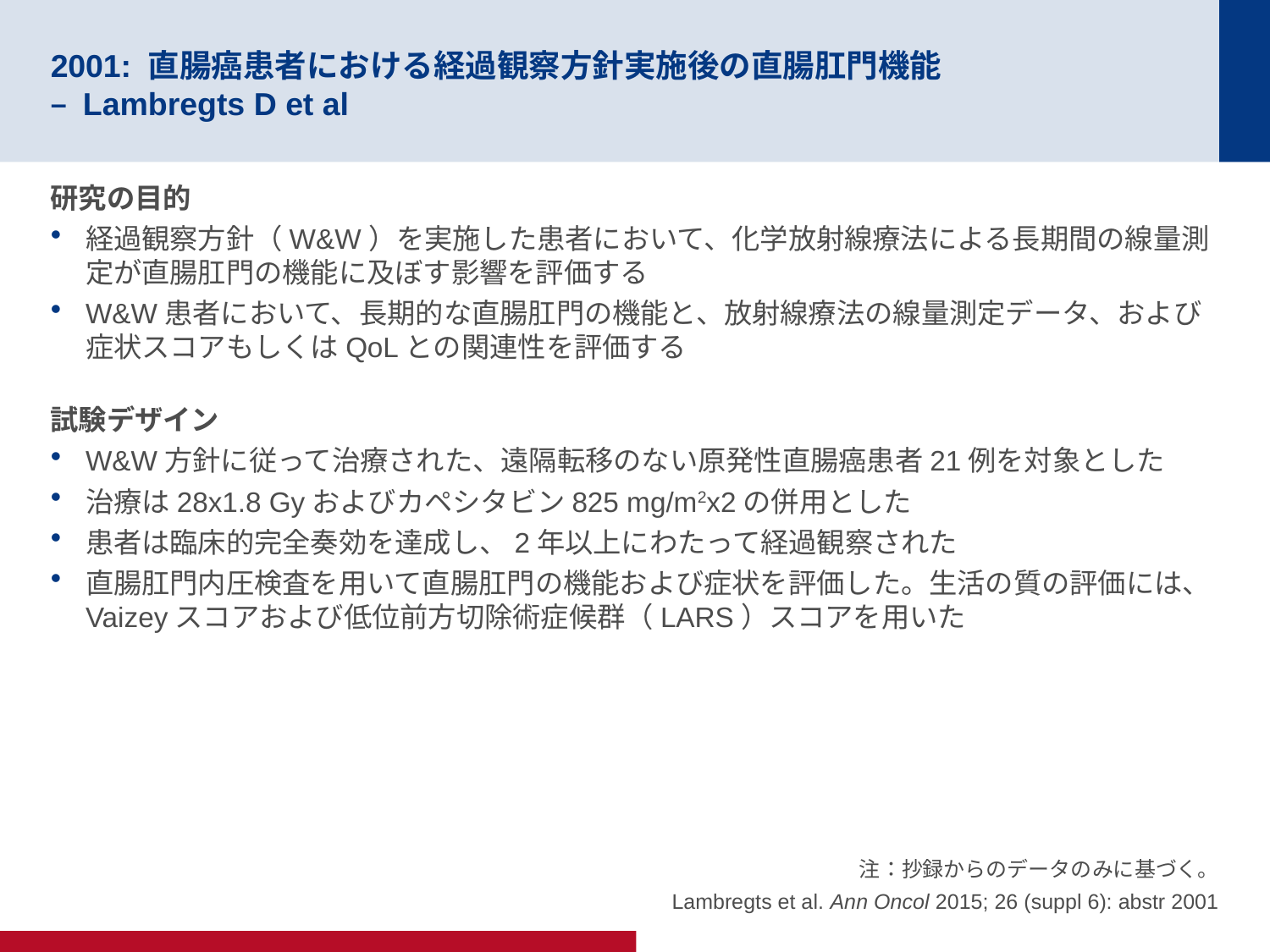

# 2001: 直腸癌患者における経過観察方針実施後の直腸肛門機能 – Lambregts D et al
研究の目的
経過観察方針（W&W）を実施した患者において、化学放射線療法による長期間の線量測定が直腸肛門の機能に及ぼす影響を評価する
W&W患者において、長期的な直腸肛門の機能と、放射線療法の線量測定データ、および症状スコアもしくはQoLとの関連性を評価する
試験デザイン
W&W方針に従って治療された、遠隔転移のない原発性直腸癌患者21例を対象とした
治療は28x1.8 Gyおよびカペシタビン825 mg/m2x2の併用とした
患者は臨床的完全奏効を達成し、2年以上にわたって経過観察された
直腸肛門内圧検査を用いて直腸肛門の機能および症状を評価した。生活の質の評価には、Vaizeyスコアおよび低位前方切除術症候群（LARS）スコアを用いた

注：抄録からのデータのみに基づく。
Lambregts et al. Ann Oncol 2015; 26 (suppl 6): abstr 2001